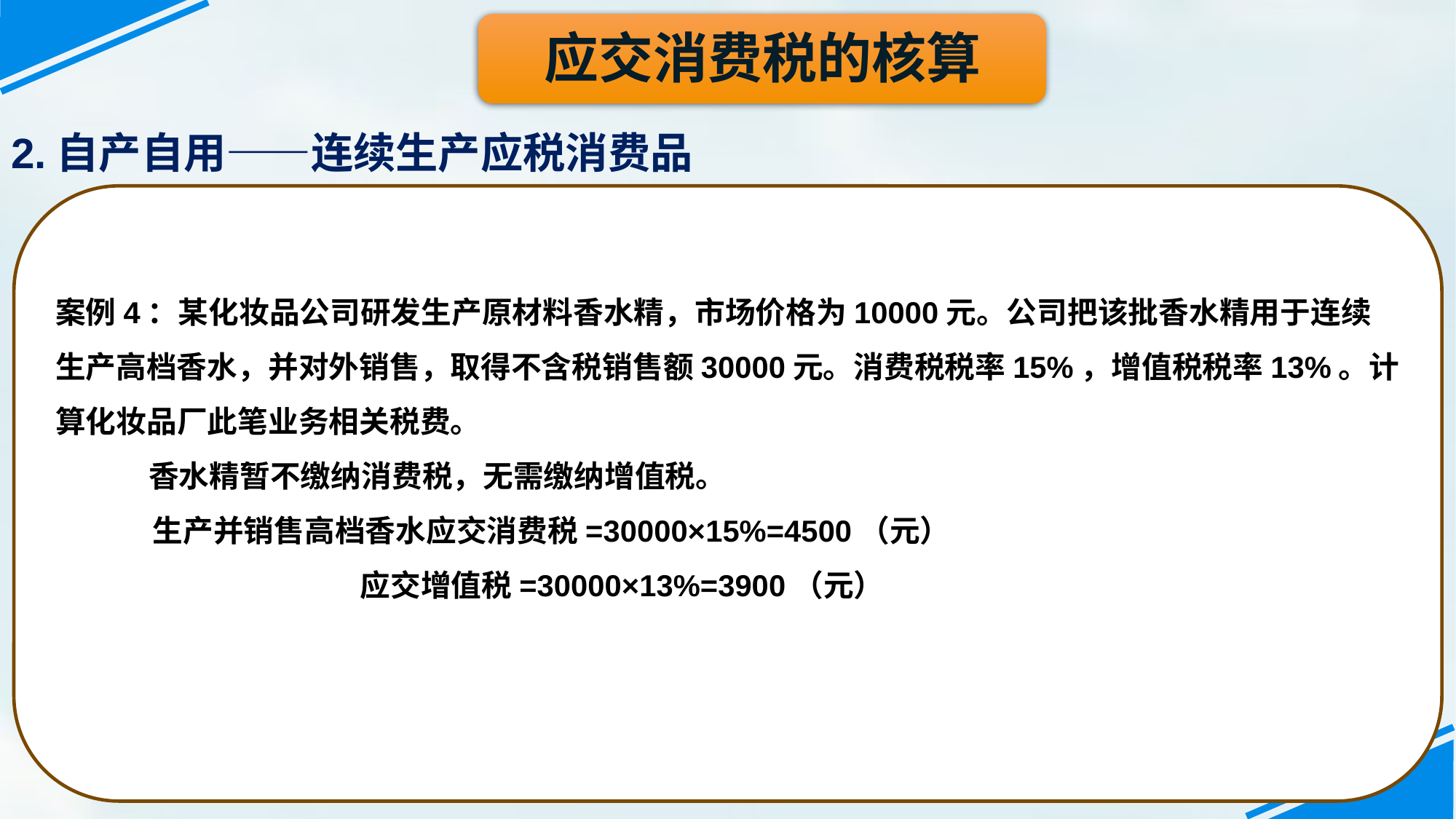

应交消费税的核算
2.自产自用——连续生产应税消费品
案例4：某化妆品公司研发生产原材料香水精，市场价格为10000元。公司把该批香水精用于连续生产高档香水，并对外销售，取得不含税销售额30000元。消费税税率15%，增值税税率13%。计算化妆品厂此笔业务相关税费。
              香水精暂不缴纳消费税，无需缴纳增值税。
             生产并销售高档香水应交消费税=30000×15%=4500（元）
                                           应交增值税=30000×13%=3900（元）